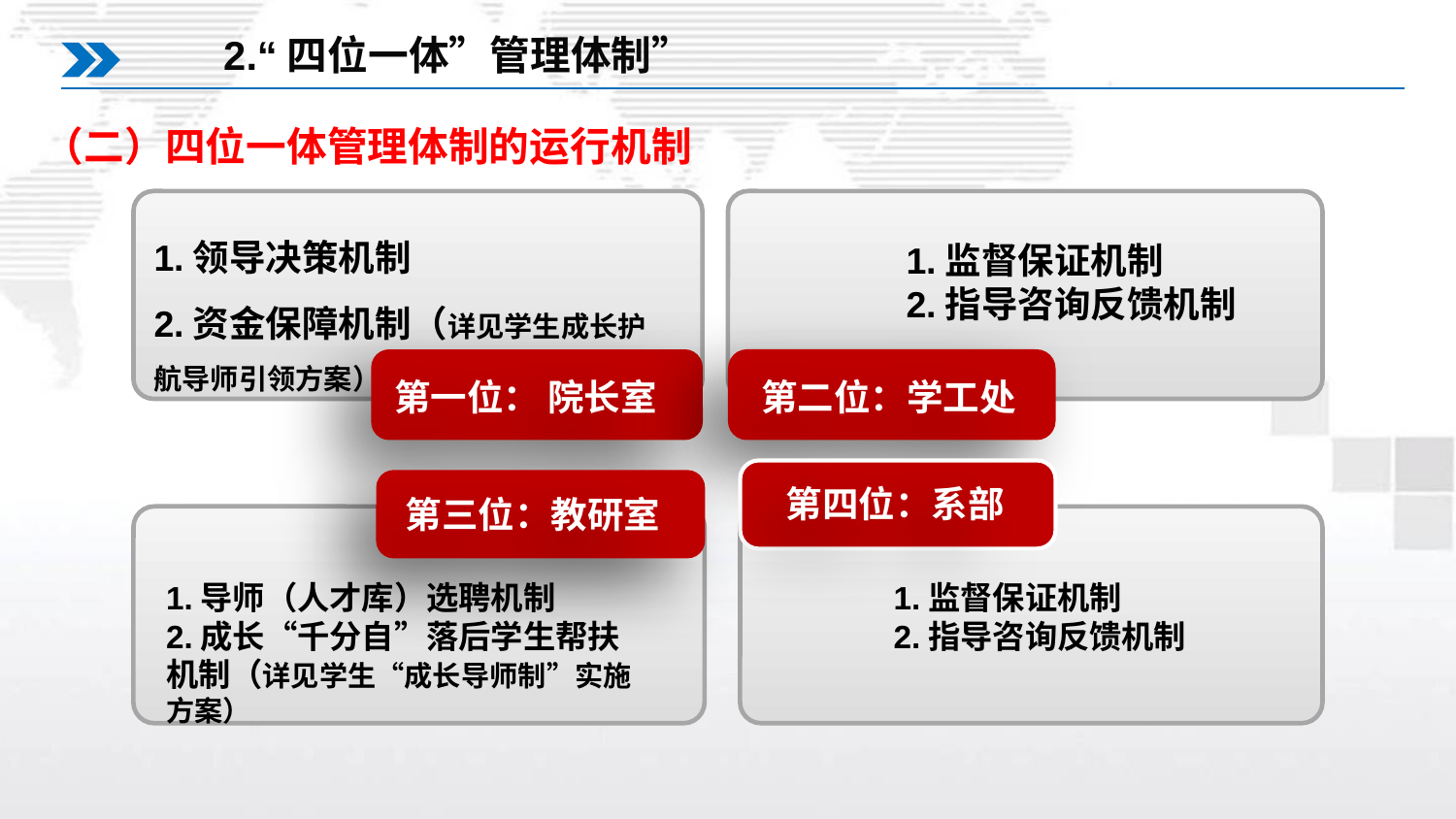

2.“四位一体”管理体制”

（二）四位一体管理体制的运行机制

1.领导决策机制
2.资金保障机制（详见学生成长护航导师引领方案）
1.监督保证机制
2.指导咨询反馈机制

第一位： 院长室

第二位：学工处

第四位：系部

第三位：教研室

1.导师（人才库）选聘机制
2.成长“千分自”落后学生帮扶机制（详见学生“成长导师制”实施方案）
    1.监督保证机制
    2.指导咨询反馈机制